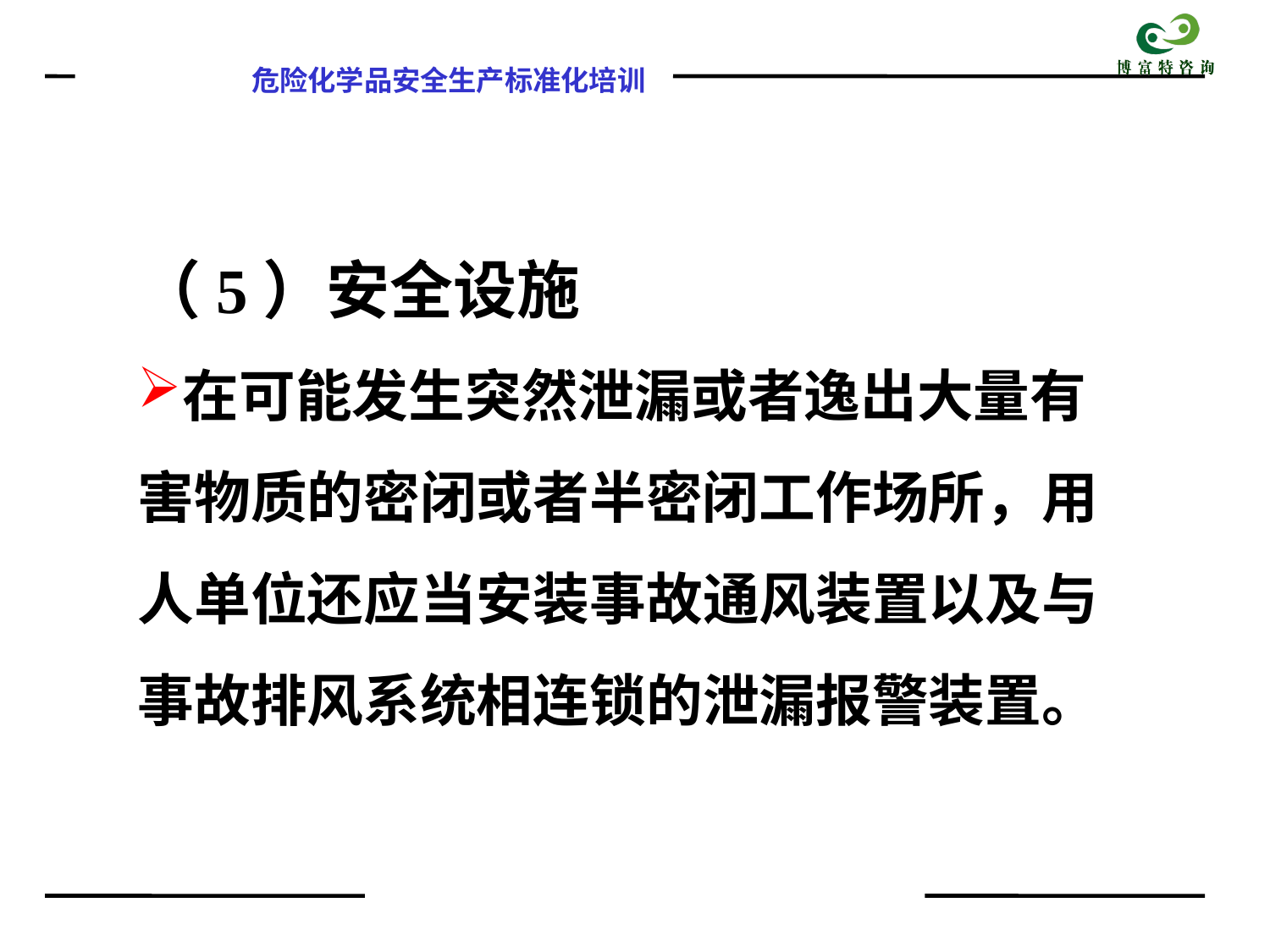

（5）安全设施
在可能发生突然泄漏或者逸出大量有害物质的密闭或者半密闭工作场所，用人单位还应当安装事故通风装置以及与事故排风系统相连锁的泄漏报警装置。